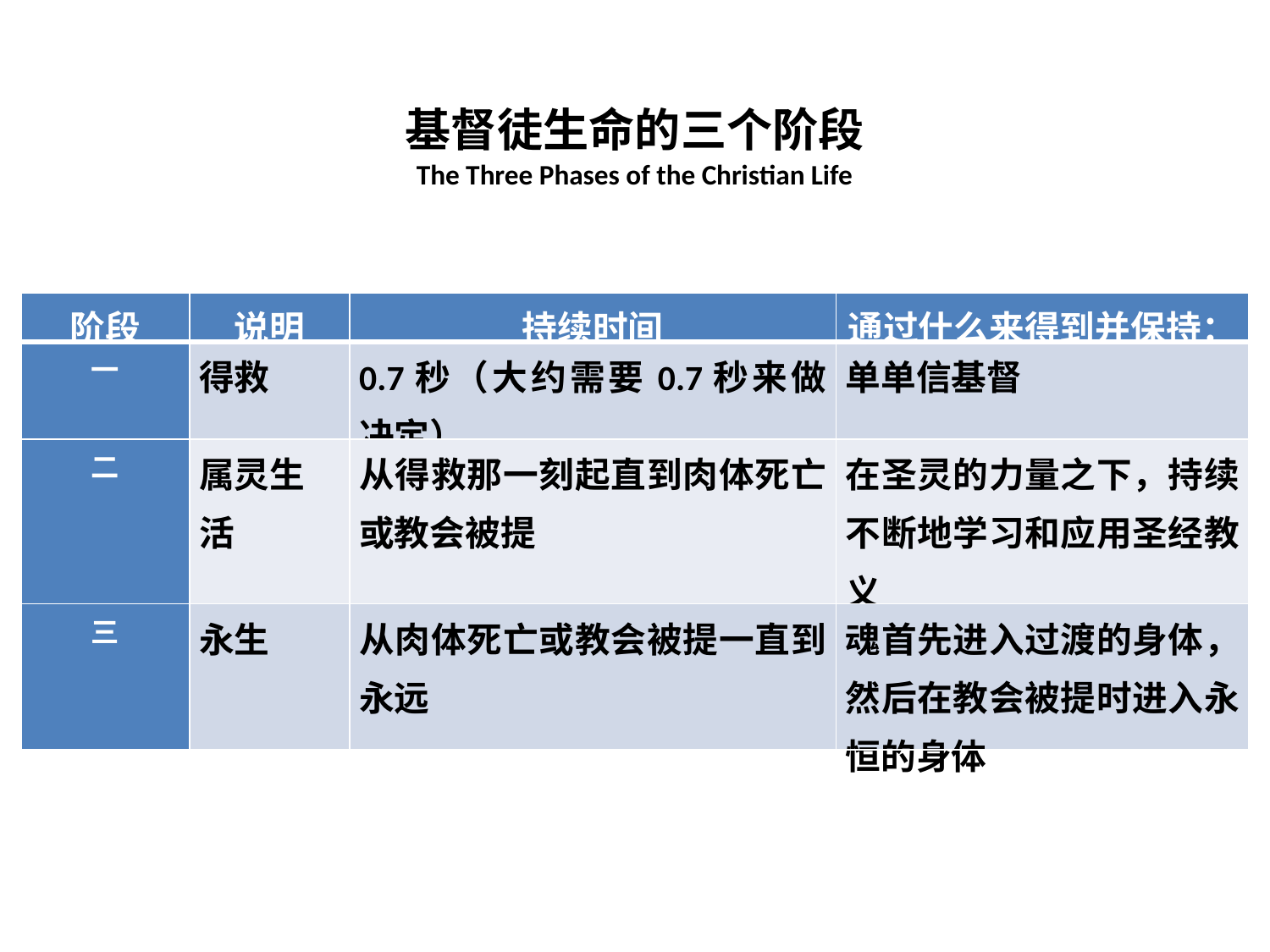

基督徒生命的三个阶段
The Three Phases of the Christian Life

| 阶段 | 说明 | 持续时间 | 通过什么来得到并保持： |
| --- | --- | --- | --- |
| 一 | 得救 | 0.7秒（大约需要0.7秒来做决定） | 单单信基督 |
| 二 | 属灵生活 | 从得救那一刻起直到肉体死亡或教会被提 | 在圣灵的力量之下，持续不断地学习和应用圣经教义 |
| 三 | 永生 | 从肉体死亡或教会被提一直到永远 | 魂首先进入过渡的身体，然后在教会被提时进入永恒的身体 |